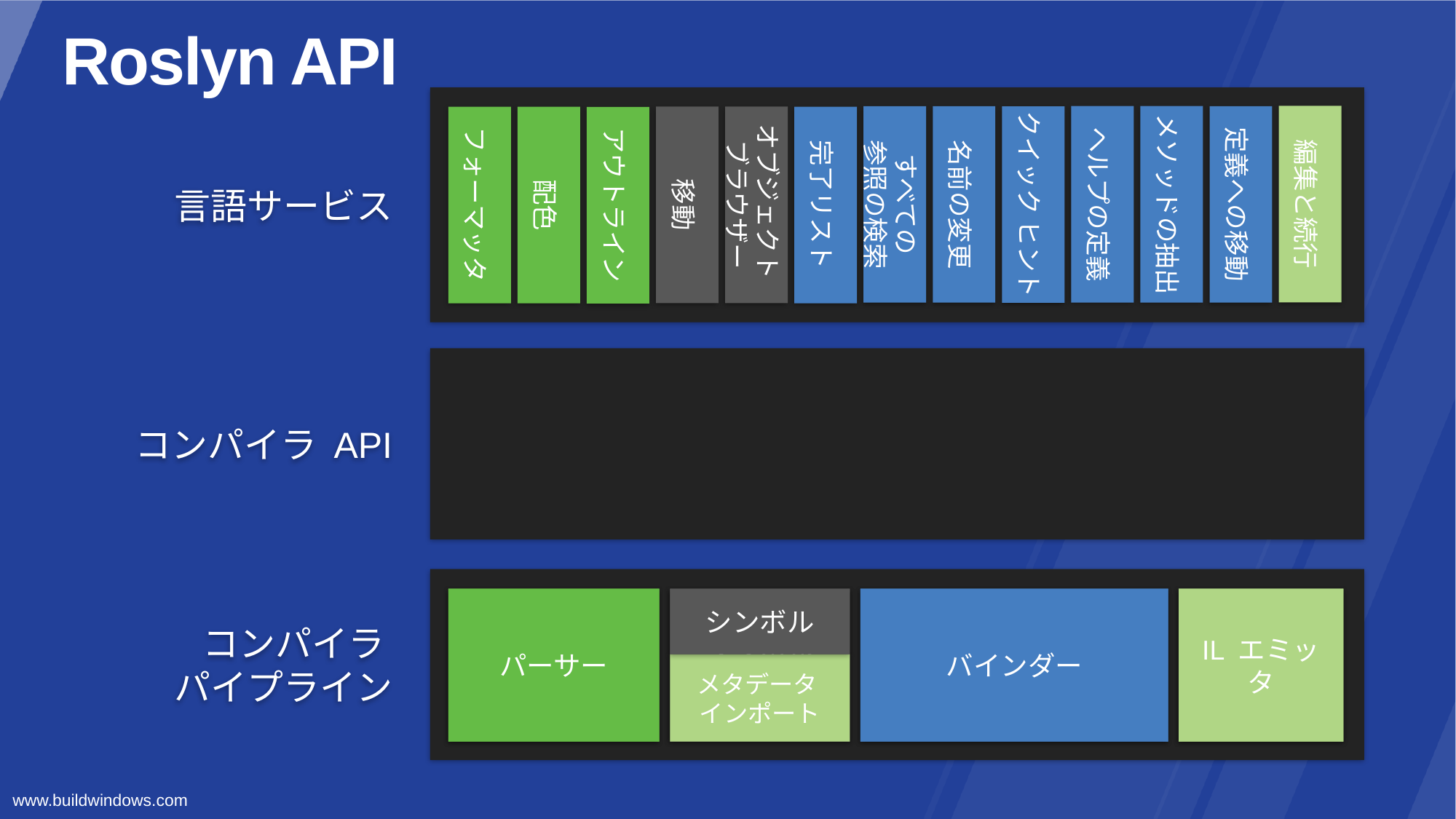

# Roslyn API

編集と続行
ヘルプの定義
メソッドの抽出
すべての
参照の検索
名前の変更
定義への移動
クイック ヒント
移動
オブジェクト
ブラウザー
フォーマッタ
配色
完了リスト
アウトライン
言語サービス

コンパイラ API

構文ツリー API
パーサー
シンボル API
シンボル
バインドおよび
フロー分析 API
バインダー
生成 API
IL エミッタ
コンパイラ
パイプライン
メタデータ
インポート